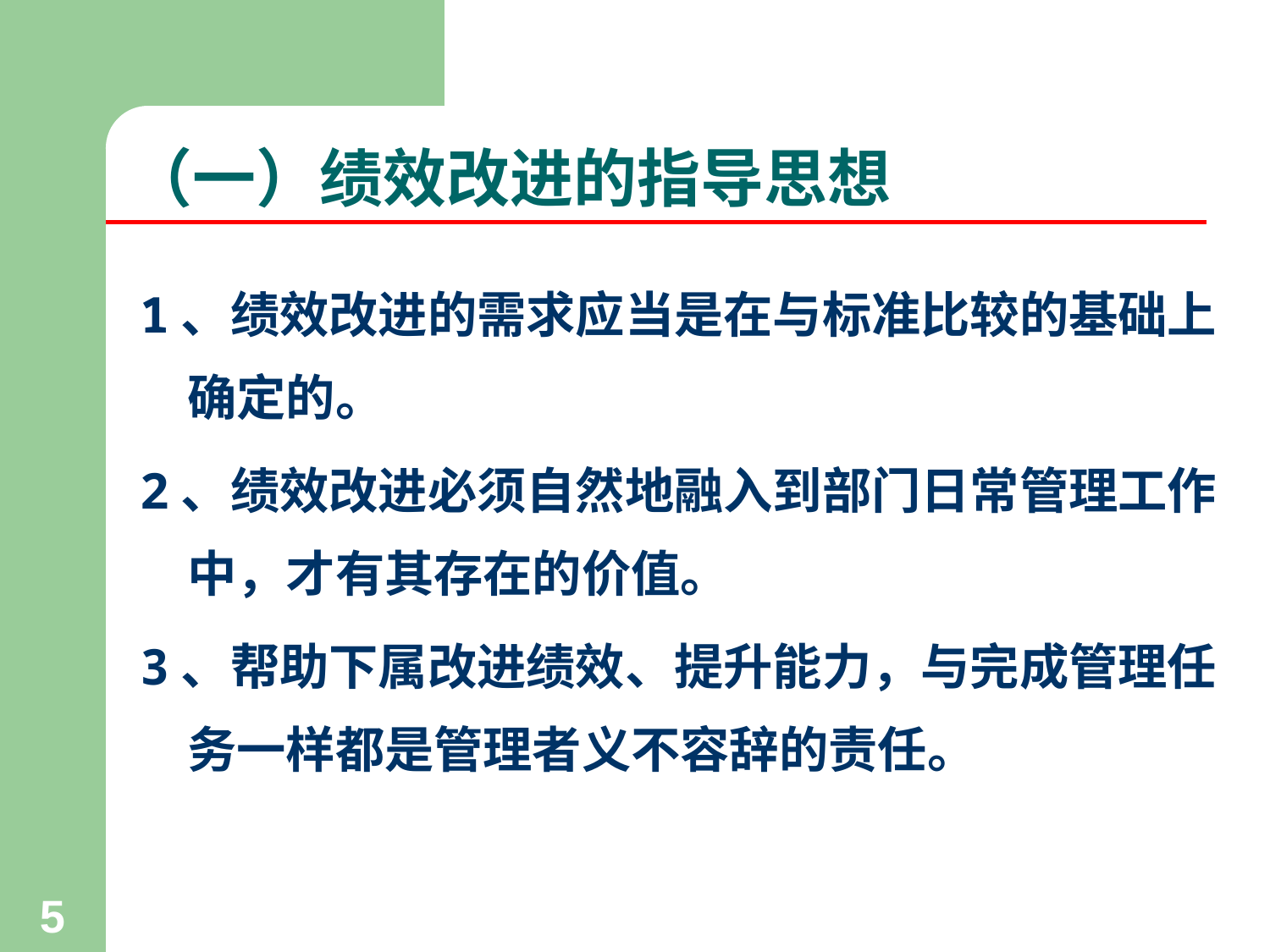

（一）绩效改进的指导思想
1、绩效改进的需求应当是在与标准比较的基础上确定的。
2、绩效改进必须自然地融入到部门日常管理工作中，才有其存在的价值。
3、帮助下属改进绩效、提升能力，与完成管理任务一样都是管理者义不容辞的责任。
# 5